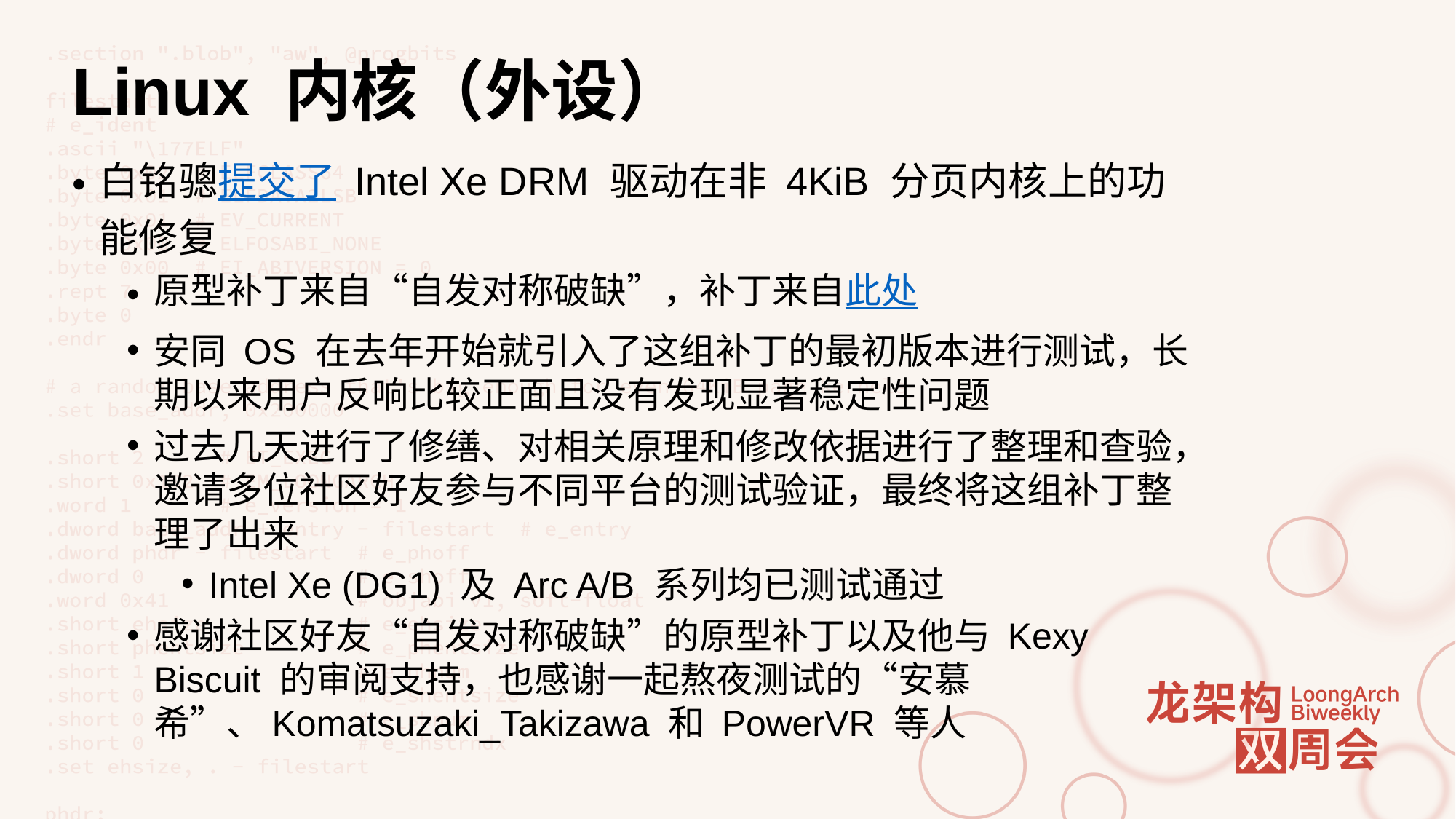

# Linux 内核（外设）
白铭骢提交了 Intel Xe DRM 驱动在非 4KiB 分页内核上的功能修复
原型补丁来自“自发对称破缺”，补丁来自此处
安同 OS 在去年开始就引入了这组补丁的最初版本进行测试，长期以来用户反响比较正面且没有发现显著稳定性问题
过去几天进行了修缮、对相关原理和修改依据进行了整理和查验，邀请多位社区好友参与不同平台的测试验证，最终将这组补丁整理了出来
Intel Xe (DG1) 及 Arc A/B 系列均已测试通过
感谢社区好友“自发对称破缺”的原型补丁以及他与 Kexy Biscuit 的审阅支持，也感谢一起熬夜测试的“安慕希”、Komatsuzaki_Takizawa 和 PowerVR 等人